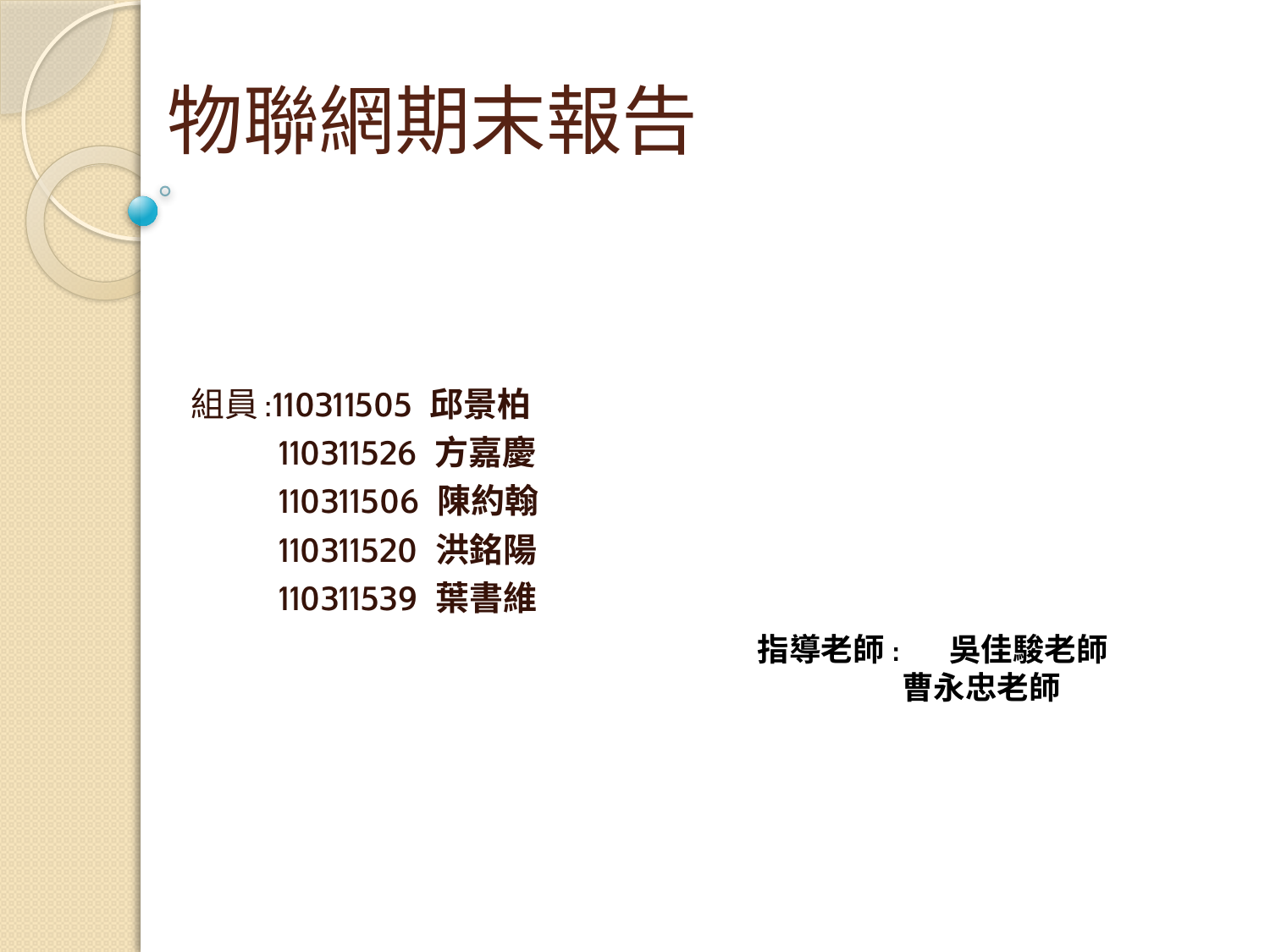

# 物聯網期末報告
組員:110311505 邱景柏
        110311526 方嘉慶
        110311506 陳約翰
        110311520 洪銘陽
        110311539 葉書維
指導老師:    吳佳駿老師
                   曹永忠老師